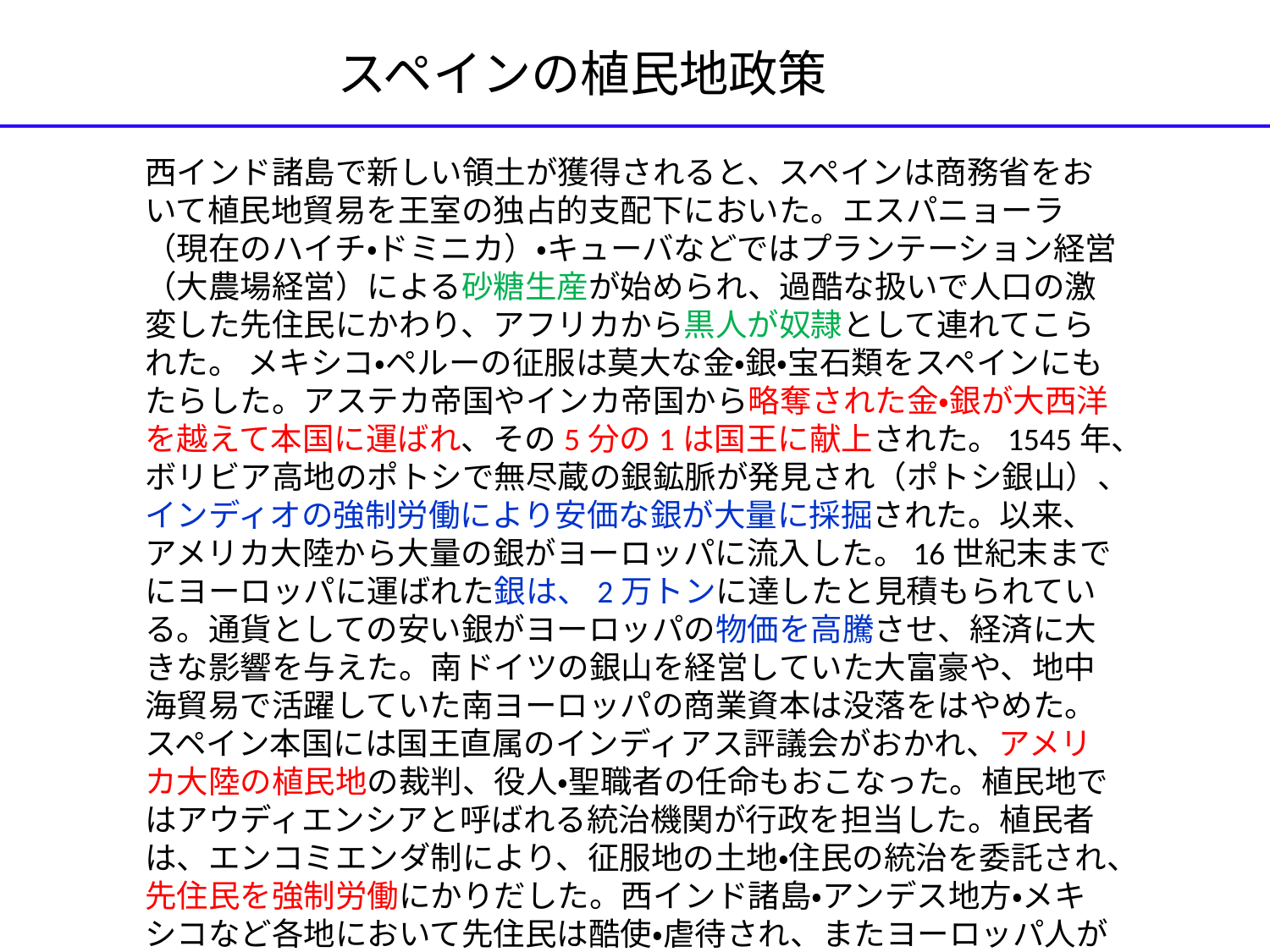

スペインの植民地政策
西インド諸島で新しい領土が獲得されると、スペインは商務省をおいて植民地貿易を王室の独占的支配下においた。エスパニョーラ（現在のハイチ・ドミニカ）・キューバなどではプランテーション経営（大農場経営）による砂糖生産が始められ、過酷な扱いで人口の激変した先住民にかわり、アフリカから黒人が奴隷として連れてこられた。 メキシコ・ペルーの征服は莫大な金・銀・宝石類をスペインにもたらした。アステカ帝国やインカ帝国から略奪された金・銀が大西洋を越えて本国に運ばれ、その5分の1は国王に献上された。1545年、ボリビア高地のポトシで無尽蔵の銀鉱脈が発見され（ポトシ銀山）、インディオの強制労働により安価な銀が大量に採掘された。以来、アメリカ大陸から大量の銀がヨーロッパに流入した。16世紀末までにヨーロッパに運ばれた銀は、2万トンに達したと見積もられている。通貨としての安い銀がヨーロッパの物価を高騰させ、経済に大きな影響を与えた。南ドイツの銀山を経営していた大富豪や、地中海貿易で活躍していた南ヨーロッパの商業資本は没落をはやめた。 スペイン本国には国王直属のインディアス評議会がおかれ、アメリカ大陸の植民地の裁判、役人・聖職者の任命もおこなった。植民地ではアウディエンシアと呼ばれる統治機関が行政を担当した。植民者は、エンコミエンダ制により、征服地の土地・住民の統治を委託され、先住民を強制労働にかりだした。西インド諸島・アンデス地方・メキシコなど各地において先住民は酷使・虐待され、またヨーロッパ人がもちこんだ疫病などで、急激に人口を減らした。